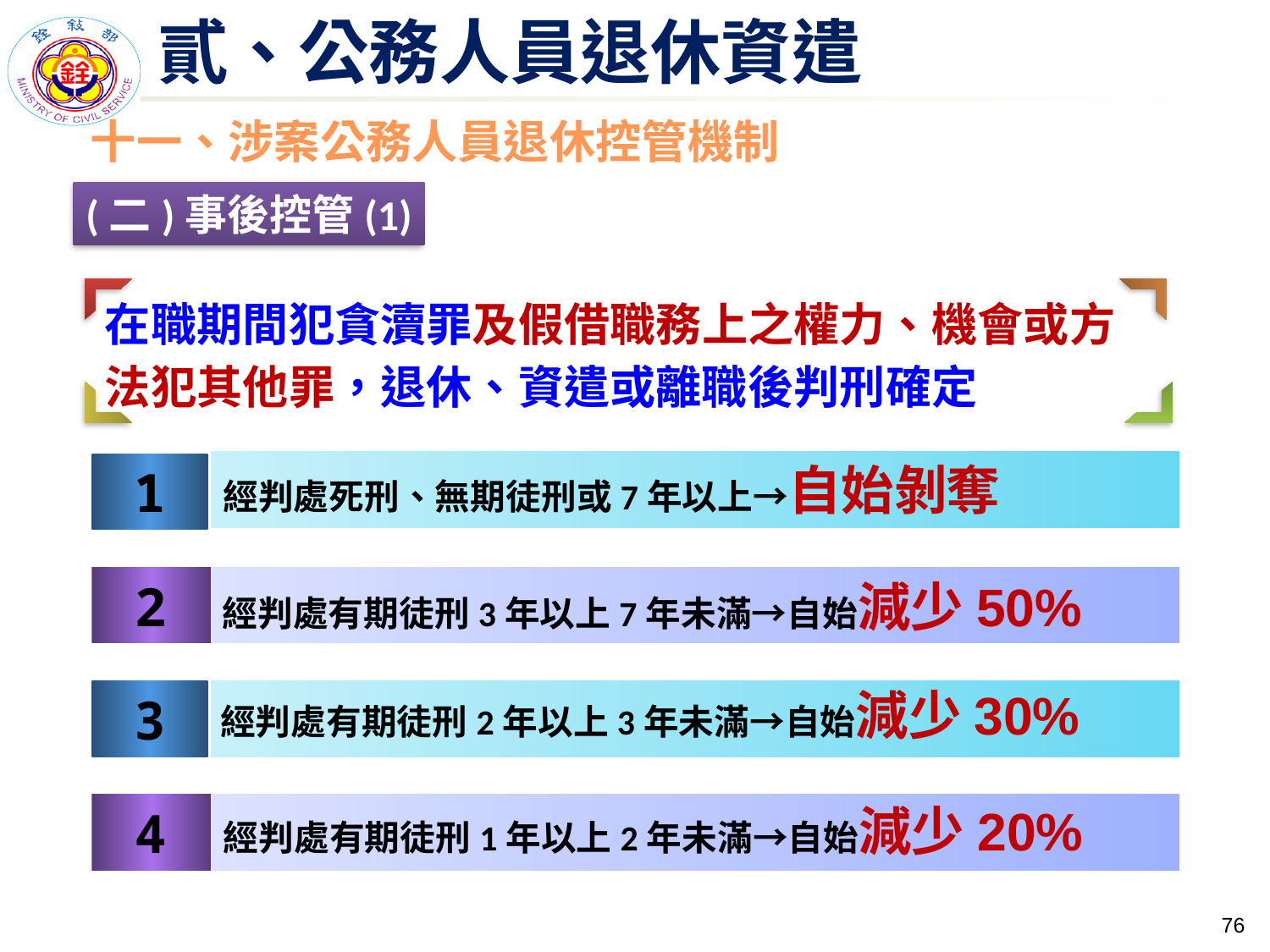

# 貳、公務人員退休資遣
十一、涉案公務人員退休控管機制
(二)事後控管(1)

在職期間犯貪瀆罪及假借職務上之權力、機會或方法犯其他罪，退休、資遣或離職後判刑確定

經判處死刑、無期徒刑或7年以上→自始剝奪

1
2

經判處有期徒刑3年以上7年未滿→自始減少50%
經判處有期徒刑2年以上3年未滿→自始減少30%
3

經判處有期徒刑1年以上2年未滿→自始減少20%
4

76